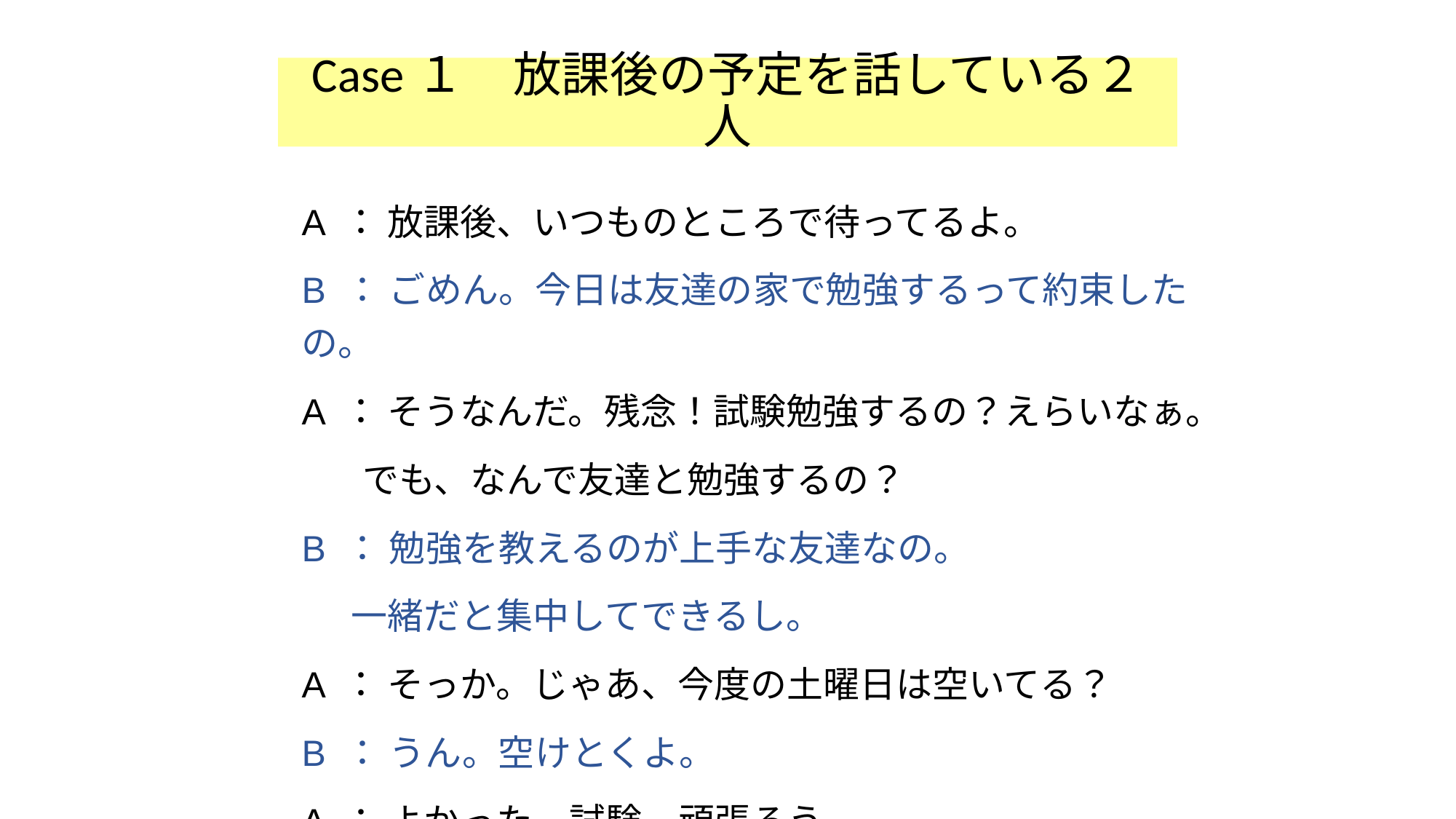

# Case１　放課後の予定を話している２人
A ： 放課後、いつものところで待ってるよ。
B ： ごめん。今日は友達の家で勉強するって約束したの。
A ： そうなんだ。残念！試験勉強するの？えらいなぁ。
　   でも、なんで友達と勉強するの？
B ： 勉強を教えるのが上手な友達なの。
     一緒だと集中してできるし。
A ： そっか。じゃあ、今度の土曜日は空いてる？
B ： うん。空けとくよ。
A ： よかった。試験、頑張ろう。